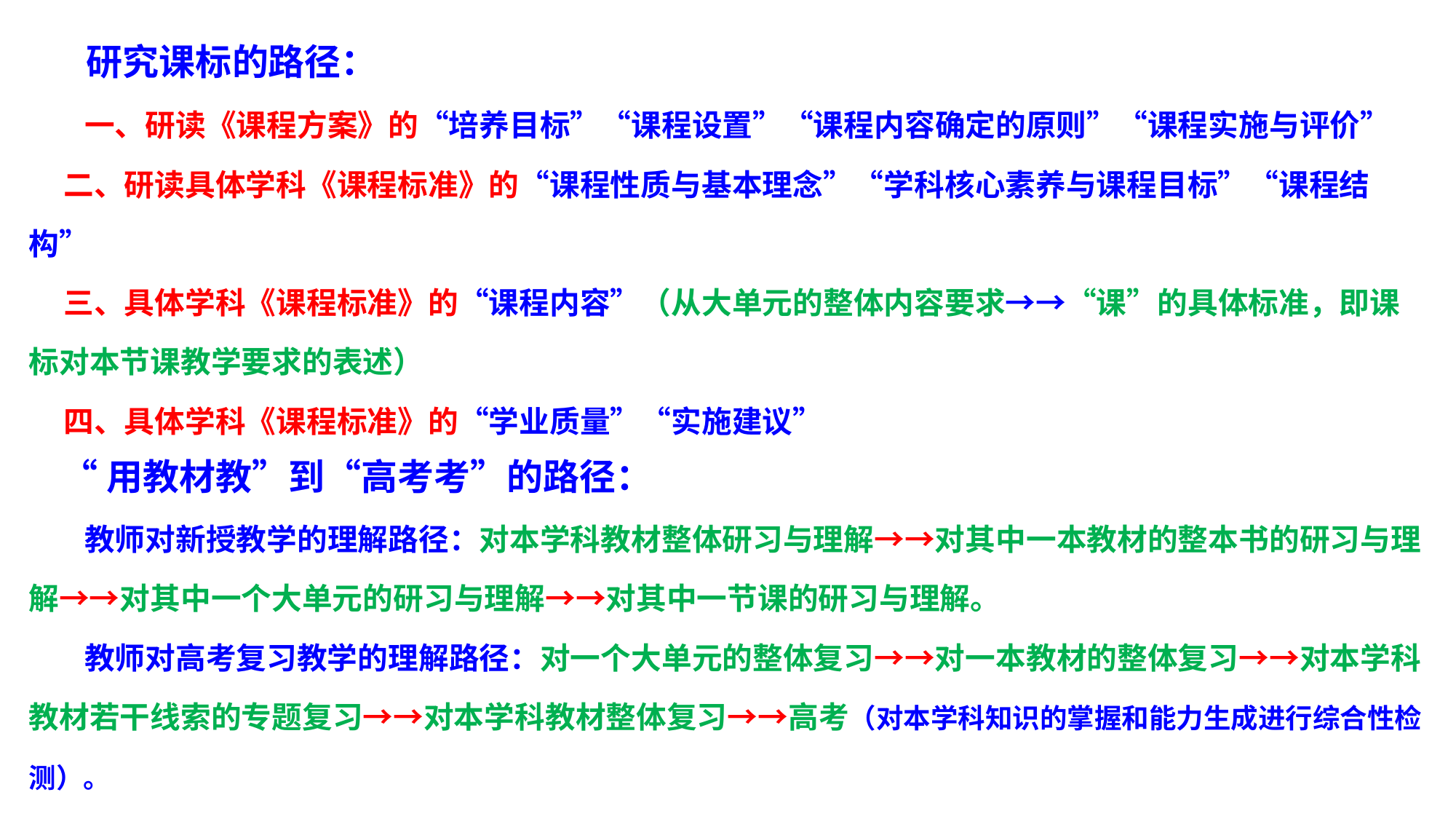

# 研究课标的路径：
       一、研读《课程方案》的“培养目标”“课程设置”“课程内容确定的原则”“课程实施与评价”
    二、研读具体学科《课程标准》的“课程性质与基本理念”“学科核心素养与课程目标”“课程结构”
    三、具体学科《课程标准》的“课程内容”（从大单元的整体内容要求→→“课”的具体标准，即课标对本节课教学要求的表述）
    四、具体学科《课程标准》的“学业质量”“实施建议”
    “用教材教”到“高考考”的路径：
       教师对新授教学的理解路径：对本学科教材整体研习与理解→→对其中一本教材的整本书的研习与理解→→对其中一个大单元的研习与理解→→对其中一节课的研习与理解。
       教师对高考复习教学的理解路径：对一个大单元的整体复习→→对一本教材的整体复习→→对本学科教材若干线索的专题复习→→对本学科教材整体复习→→高考（对本学科知识的掌握和能力生成进行综合性检测）。